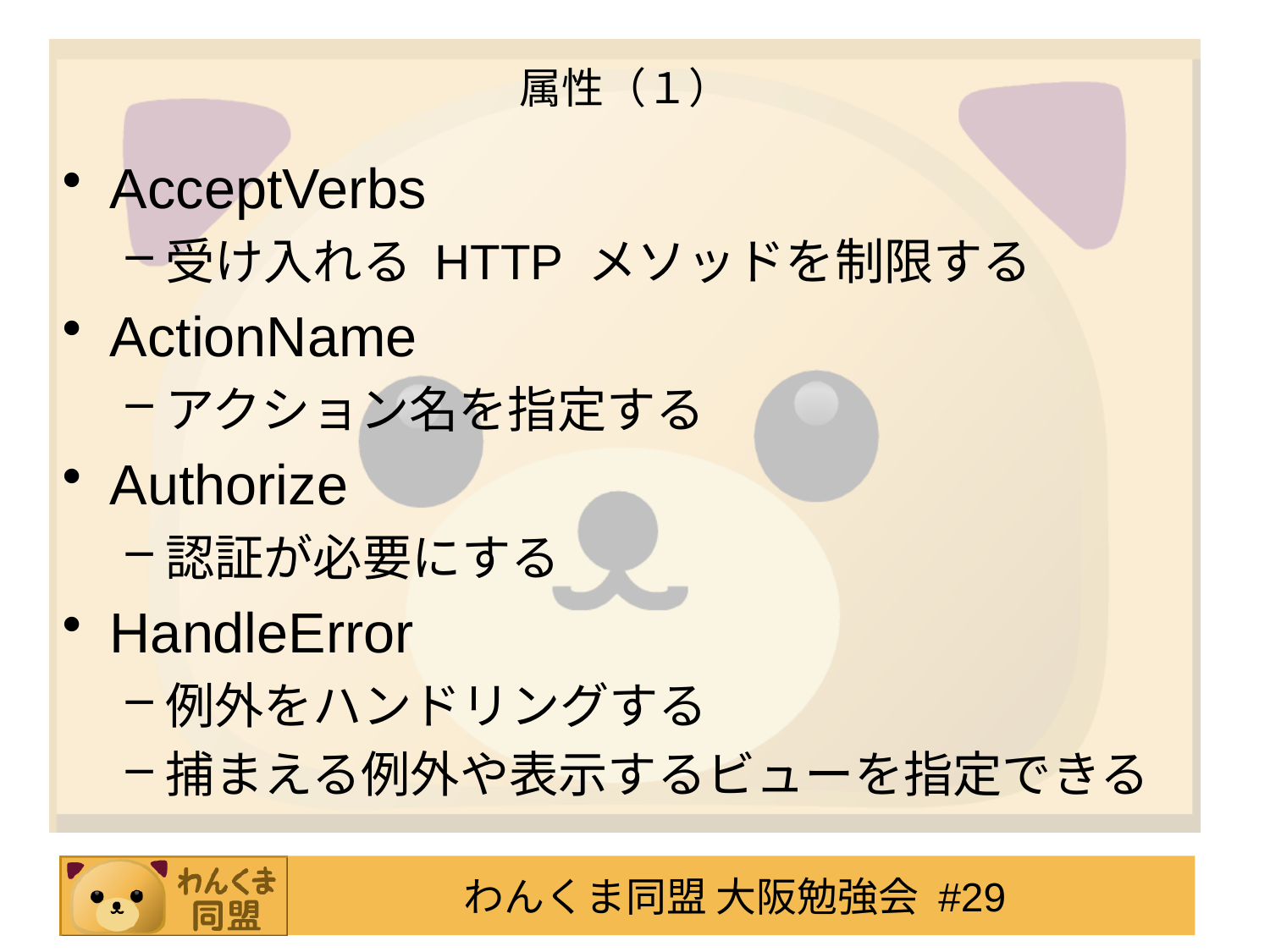

# 属性（１）
AcceptVerbs
受け入れる HTTP メソッドを制限する
ActionName
アクション名を指定する
Authorize
認証が必要にする
HandleError
例外をハンドリングする
捕まえる例外や表示するビューを指定できる